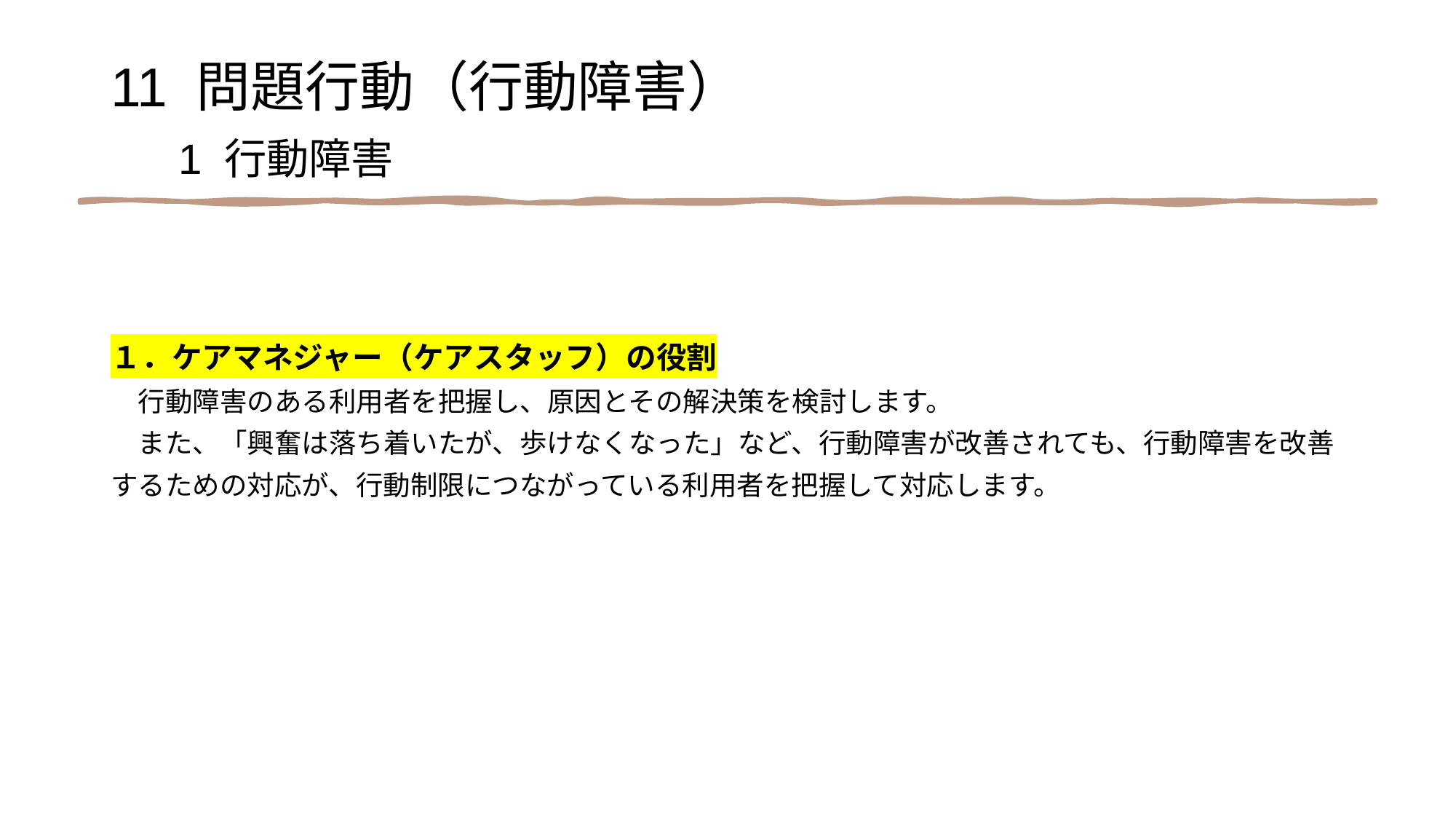

11 問題行動（行動障害）
　1 行動障害

１．ケアマネジャー（ケアスタッフ）の役割
　行動障害のある利用者を把握し、原因とその解決策を検討します。
　また、「興奮は落ち着いたが、歩けなくなった」など、行動障害が改善されても、行動障害を改善
するための対応が、行動制限につながっている利用者を把握して対応します。